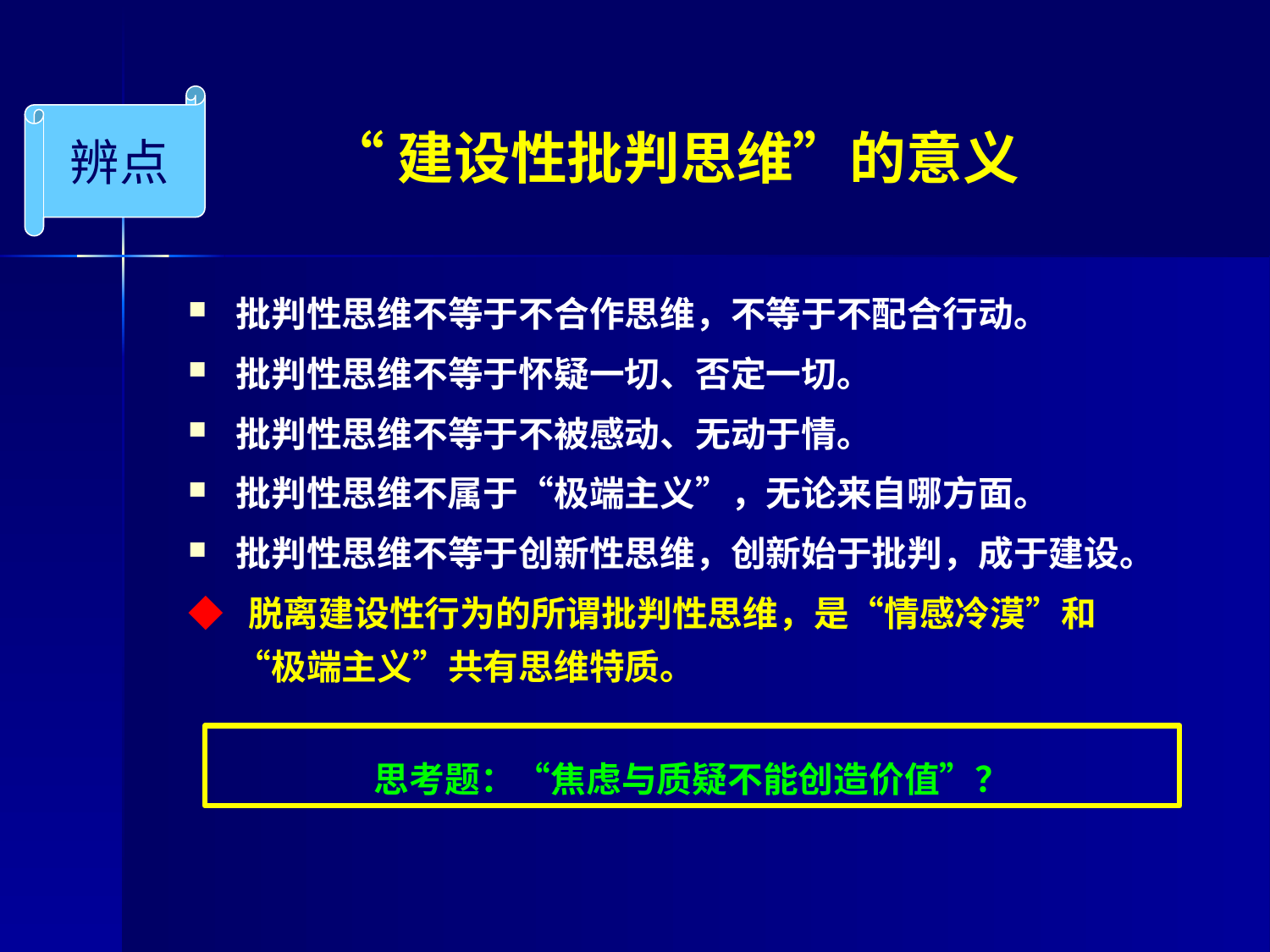

“建设性批判思维”的意义
辨点
批判性思维不等于不合作思维，不等于不配合行动。
批判性思维不等于怀疑一切、否定一切。
批判性思维不等于不被感动、无动于情。
批判性思维不属于“极端主义”，无论来自哪方面。
批判性思维不等于创新性思维，创新始于批判，成于建设。
◆  脱离建设性行为的所谓批判性思维，是“情感冷漠”和“极端主义”共有思维特质。

思考题：“焦虑与质疑不能创造价值”？